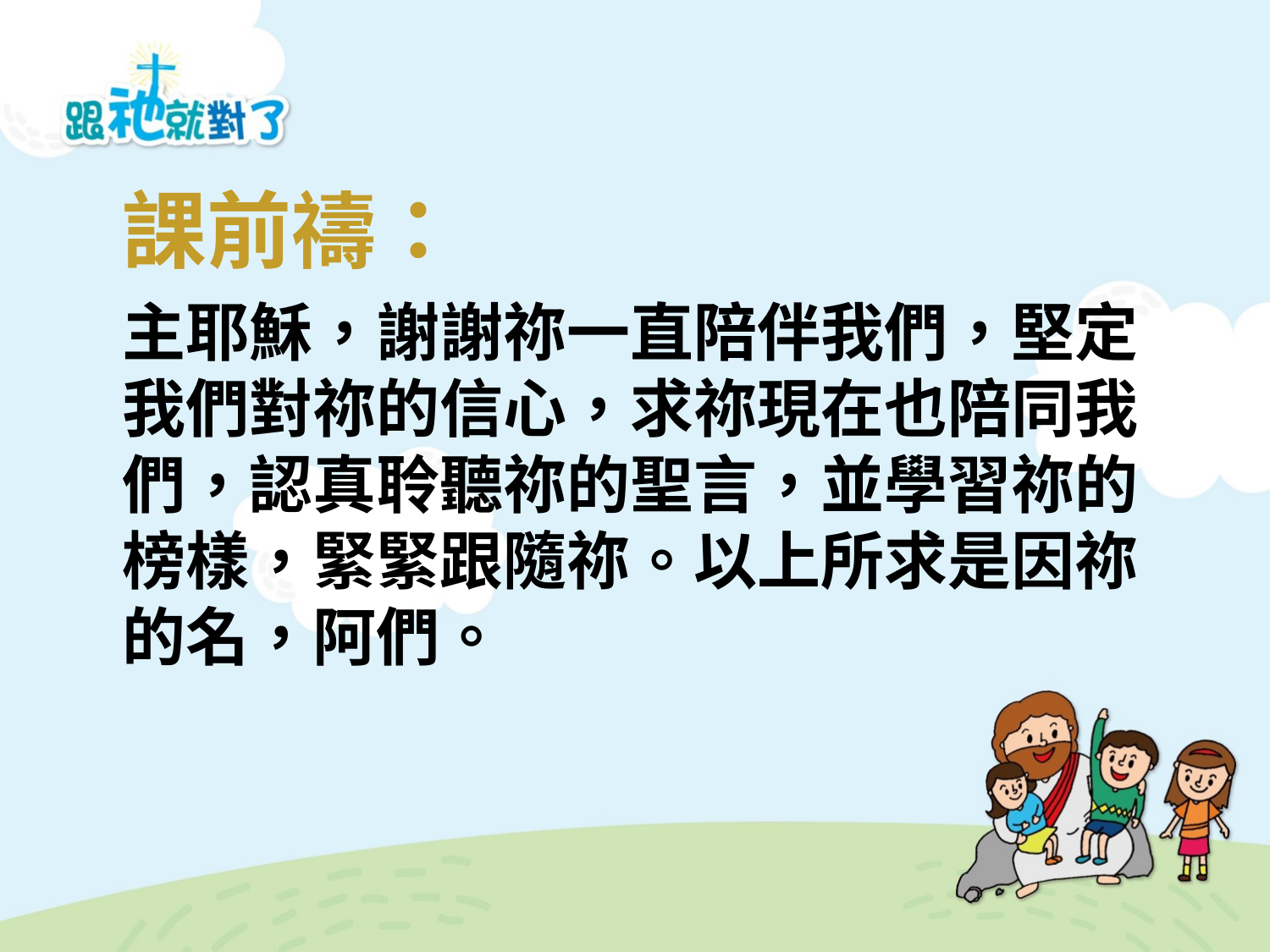

課前禱：
主耶穌，謝謝祢一直陪伴我們，堅定我們對祢的信心，求祢現在也陪同我們，認真聆聽祢的聖言，並學習祢的榜樣，緊緊跟隨祢。以上所求是因祢的名，阿們。